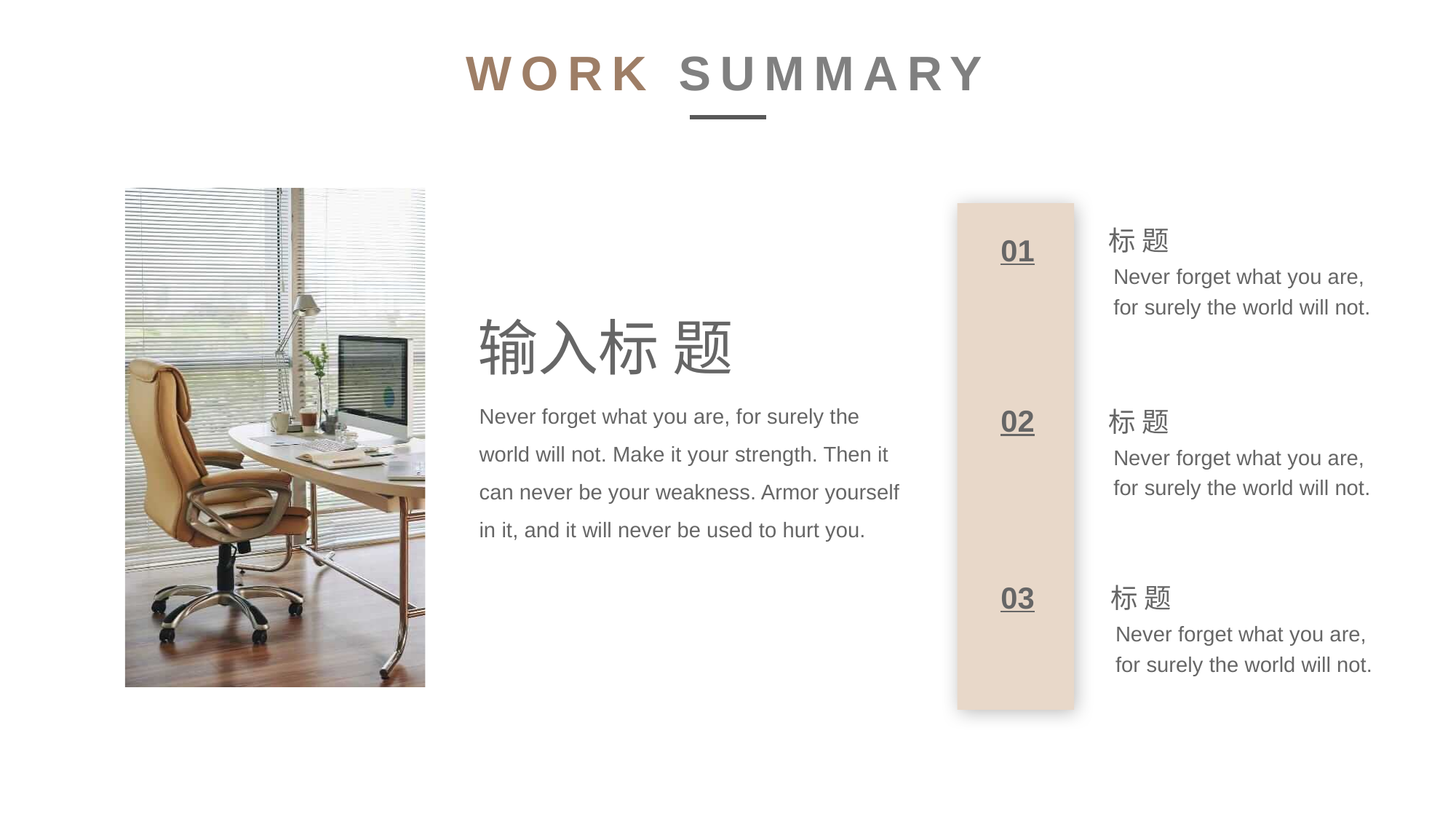

WORK SUMMARY

01
02
03
标 题
Never forget what you are, for surely the world will not.
输入标 题
Never forget what you are, for surely the world will not. Make it your strength. Then it can never be your weakness. Armor yourself in it, and it will never be used to hurt you.
标 题
Never forget what you are, for surely the world will not.
标 题
Never forget what you are, for surely the world will not.